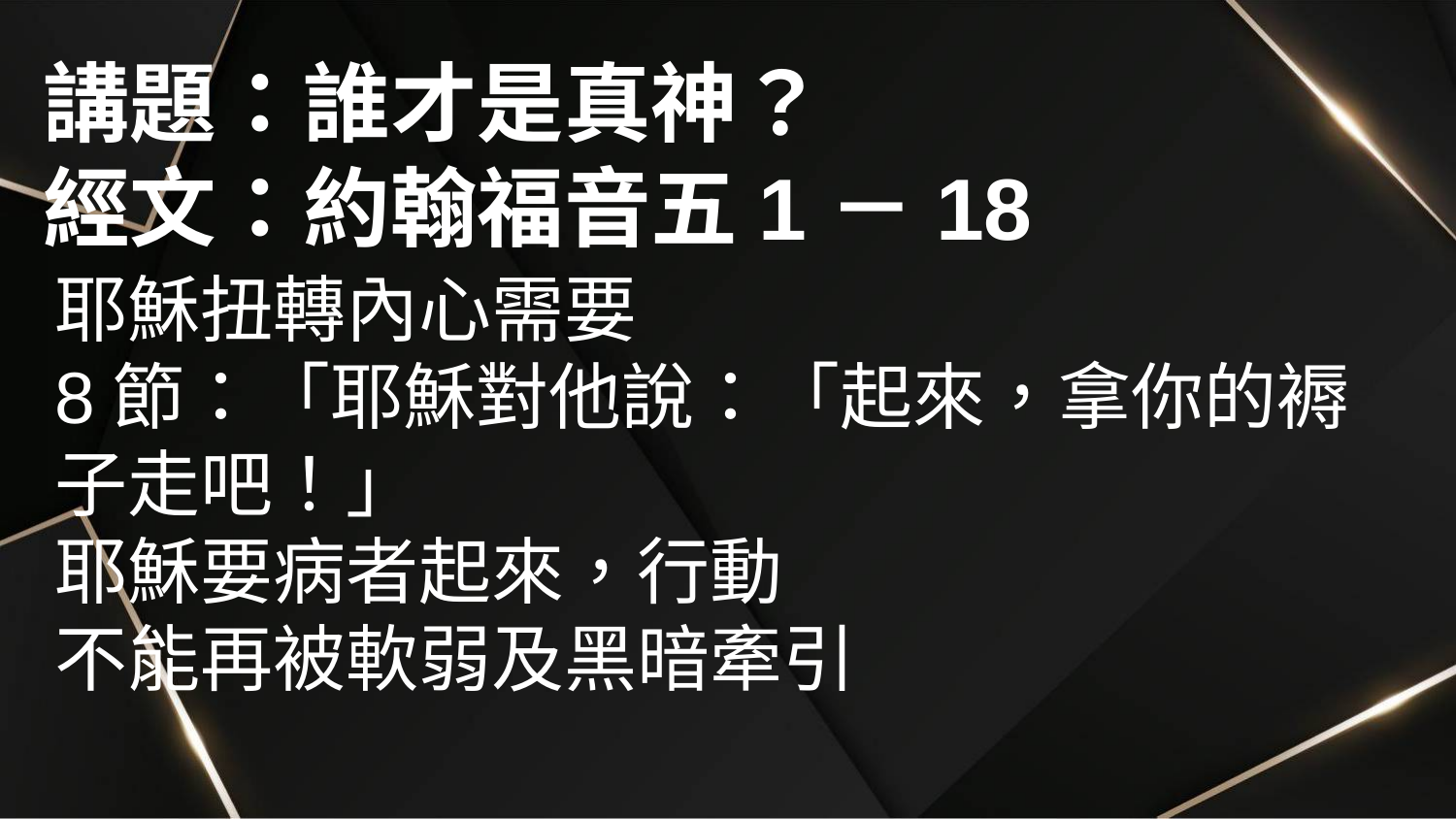

# 講題：誰才是真神？ 經文：約翰福音五1－18
耶穌扭轉內心需要
8節：「耶穌對他說：「起來，拿你的褥子走吧！」
耶穌要病者起來，行動
不能再被軟弱及黑暗牽引